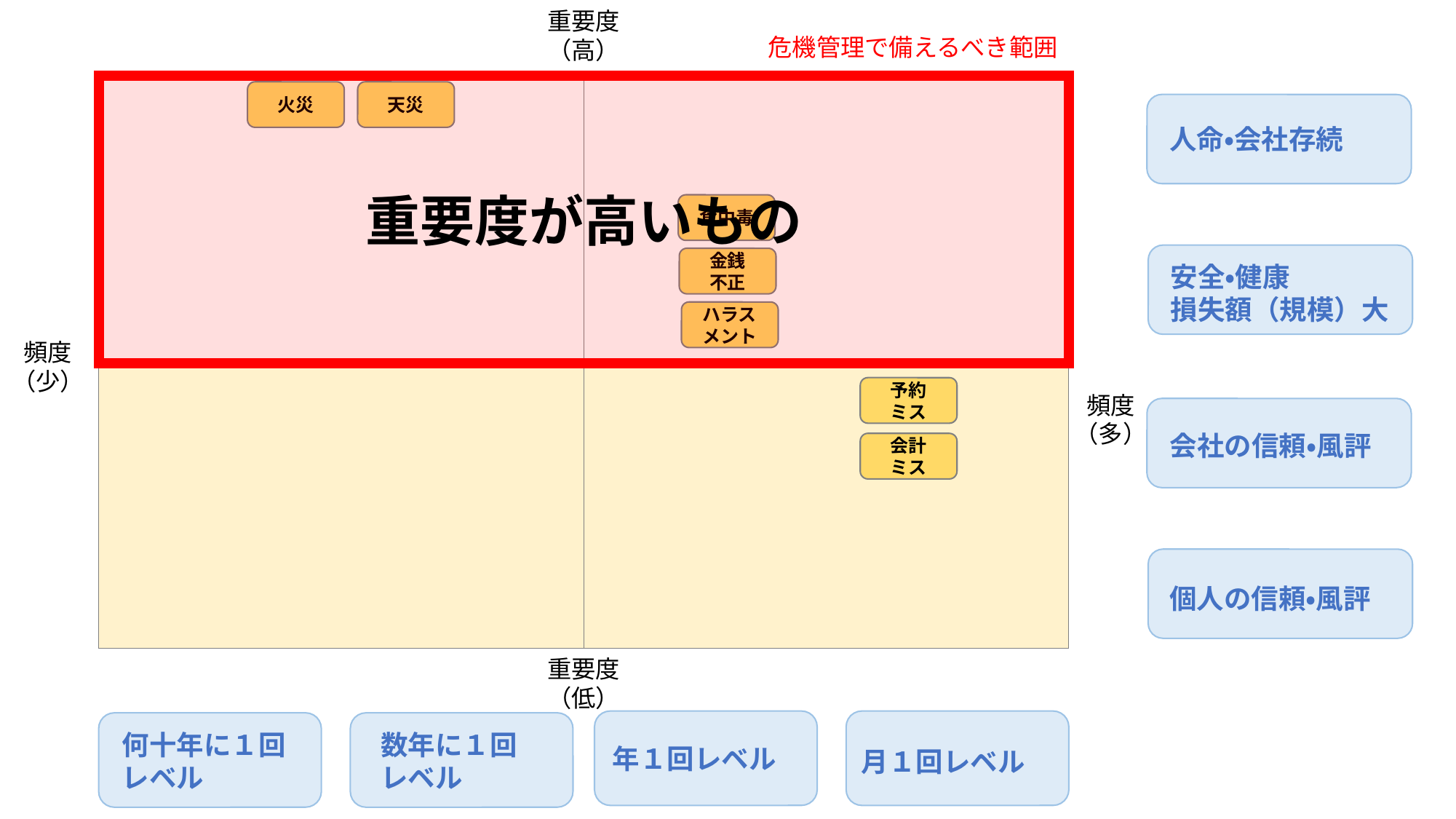

重要度
（高）
危機管理で備えるべき範囲
|  |  |
| --- | --- |
|  |  |
重要度が高いもの
火災
天災

人命・会社存続
食中毒

金銭
不正
安全・健康
損失額（規模）大
ハラスメント
頻度
（少）
予約
ミス
頻度
（多）

会社の信頼・風評
会計
ミス

個人の信頼・風評
重要度
（低）

数年に１回
レベル
何十年に１回
レベル
年１回レベル
月１回レベル